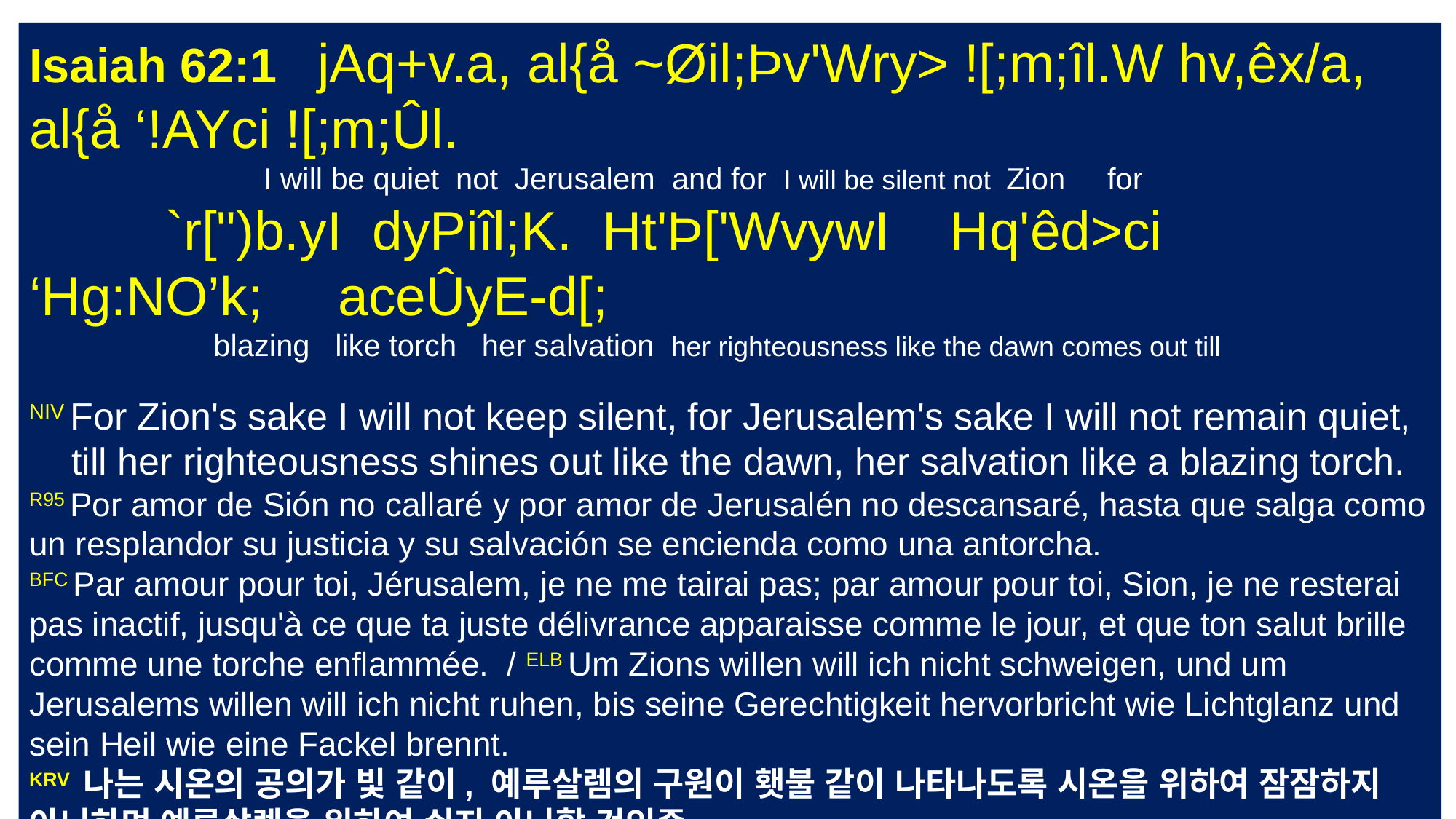

Isaiah 62:1   jAq+v.a, al{å ~Øil;Þv'Wry> ![;m;îl.W hv,êx/a,  al{å ‘!AYci ![;m;Ûl.
                            I will be quiet  not  Jerusalem  and for  I will be silent not  Zion     for
         `r[")b.yI  dyPiîl;K.  Ht'Þ['WvywI    Hq'êd>ci   ‘Hg:NO’k;     aceÛyE-d[;
                      blazing   like torch   her salvation  her righteousness like the dawn comes out till

NIV For Zion's sake I will not keep silent, for Jerusalem's sake I will not remain quiet,
    till her righteousness shines out like the dawn, her salvation like a blazing torch.
R95 Por amor de Sión no callaré y por amor de Jerusalén no descansaré, hasta que salga como un resplandor su justicia y su salvación se encienda como una antorcha.
BFC Par amour pour toi, Jérusalem, je ne me tairai pas; par amour pour toi, Sion, je ne resterai pas inactif, jusqu'à ce que ta juste délivrance apparaisse comme le jour, et que ton salut brille comme une torche enflammée.  / ELB Um Zions willen will ich nicht schweigen, und um Jerusalems willen will ich nicht ruhen, bis seine Gerechtigkeit hervorbricht wie Lichtglanz und sein Heil wie eine Fackel brennt.
KRV 나는 시온의 공의가 빛 같이, 예루살렘의 구원이 횃불 같이 나타나도록 시온을 위하여 잠잠하지 아니하며 예루살렘을 위하여 쉬지 아니할 것인즉.
CUV 我因錫安必不靜默,為耶路撒冷必不息聲,直到他的公義如光輝發出,他的救恩如明燈發亮．